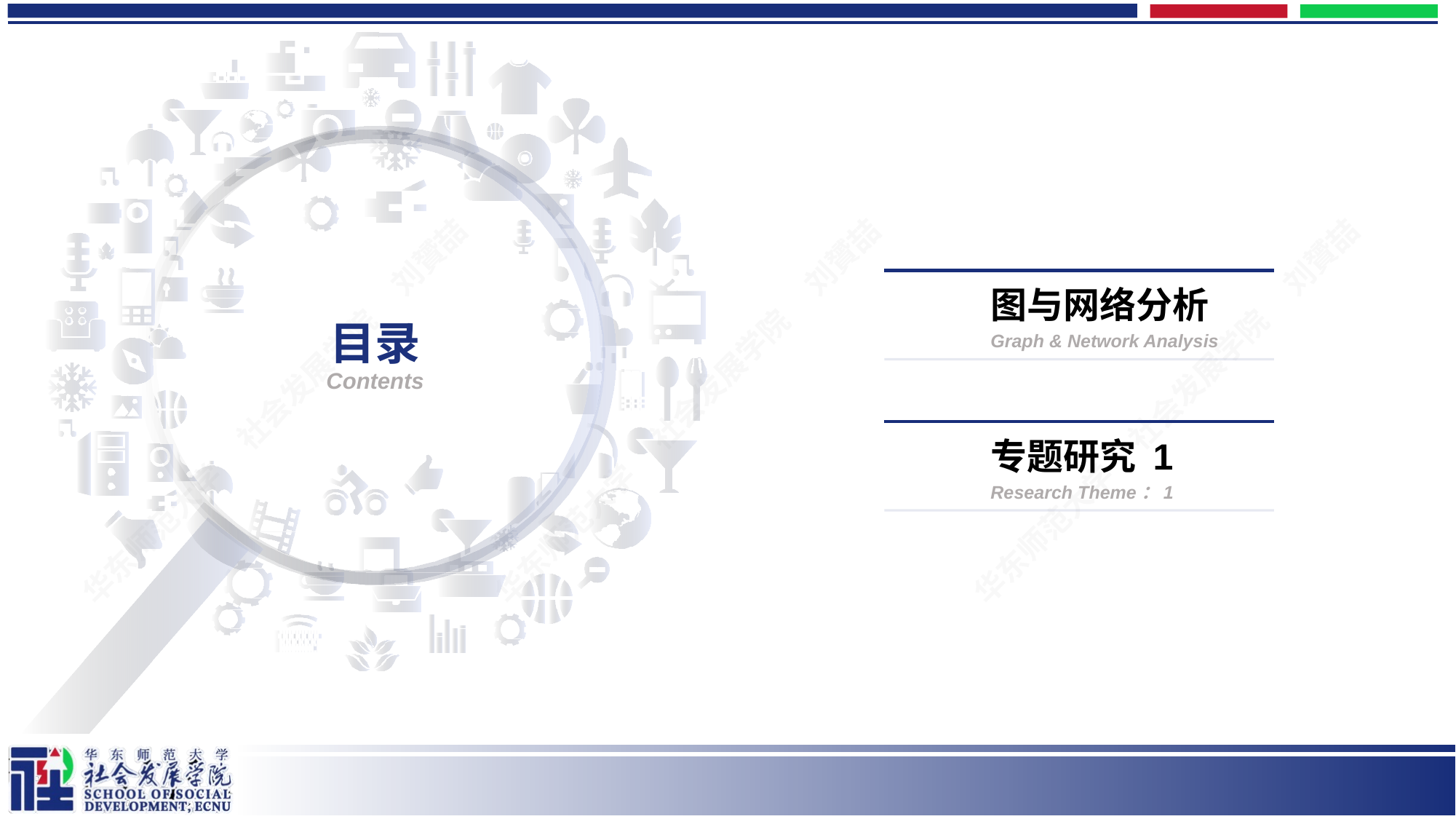

1.0
图与网络分析
Graph & Network Analysis

# 目录 Contents
2.0
专题研究 1
Research Theme：1